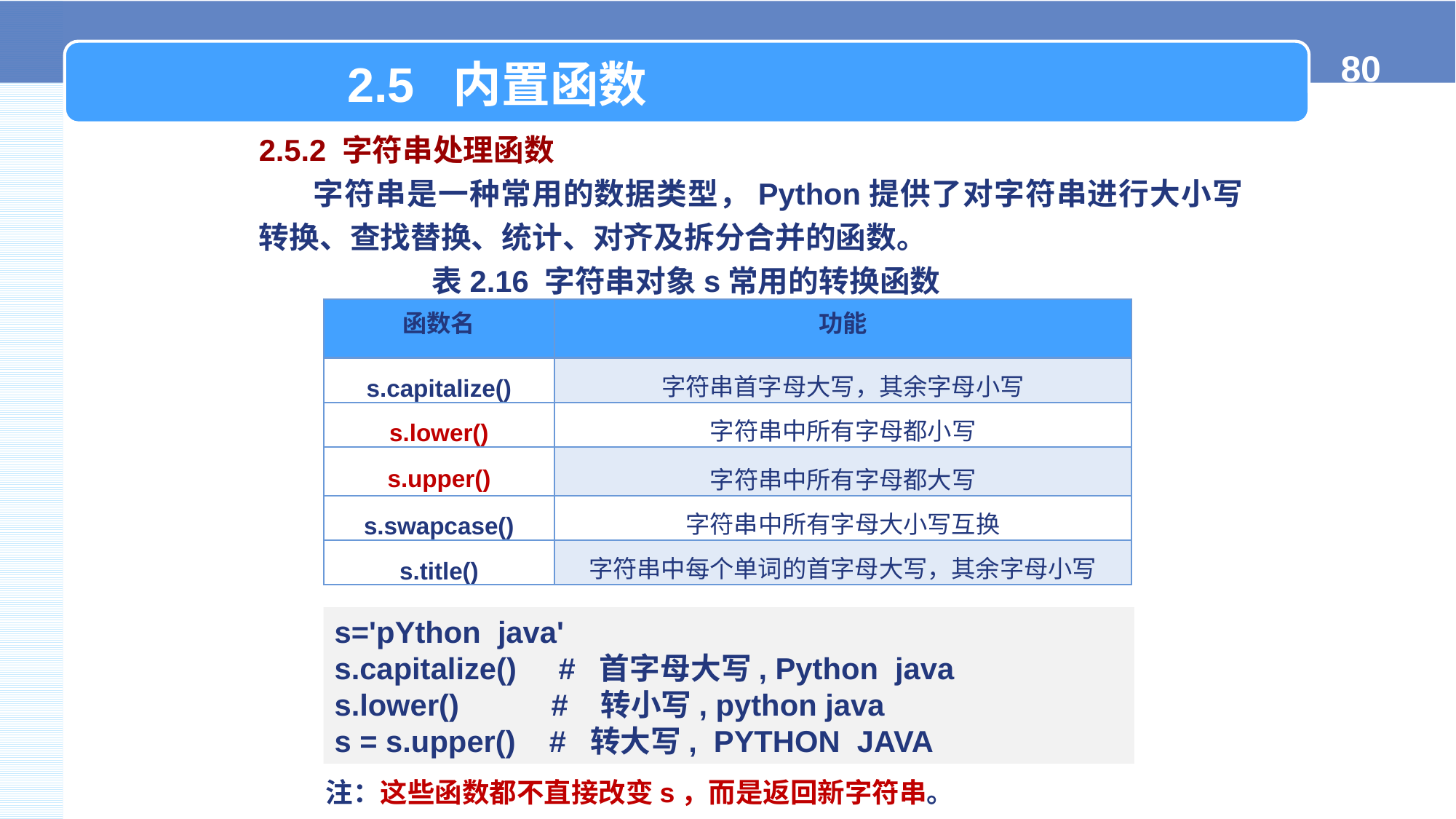

2.5  内置函数
2.5.2 字符串处理函数
字符串是一种常用的数据类型，Python提供了对字符串进行大小写转换、查找替换、统计、对齐及拆分合并的函数。
                        表2.16 字符串对象s常用的转换函数

| 函数名 | 功能 |
| --- | --- |
| s.capitalize() | 字符串首字母大写，其余字母小写 |
| s.lower() | 字符串中所有字母都小写 |
| s.upper() | 字符串中所有字母都大写 |
| s.swapcase() | 字符串中所有字母大小写互换 |
| s.title() | 字符串中每个单词的首字母大写，其余字母小写 |
s='pYthon  java'
s.capitalize()     #  首字母大写, Python  java
s.lower()           #   转小写, python java
s = s.upper()    #  转大写,  PYTHON  JAVA
注：这些函数都不直接改变s，而是返回新字符串。